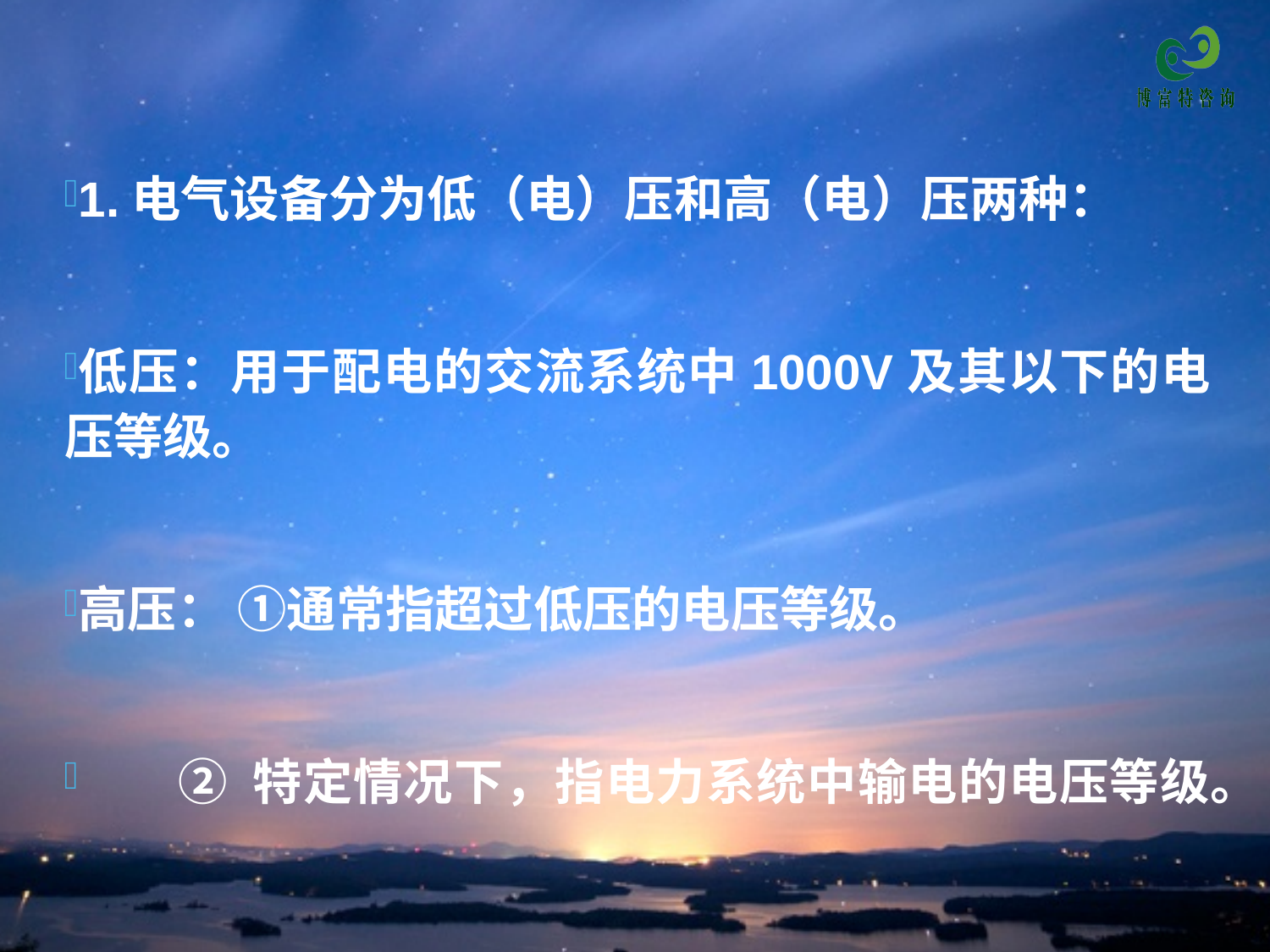

1.电气设备分为低（电）压和高（电）压两种：

低压：用于配电的交流系统中1000V及其以下的电压等级。

高压： ①通常指超过低压的电压等级。

        ② 特定情况下，指电力系统中输电的电压等级。